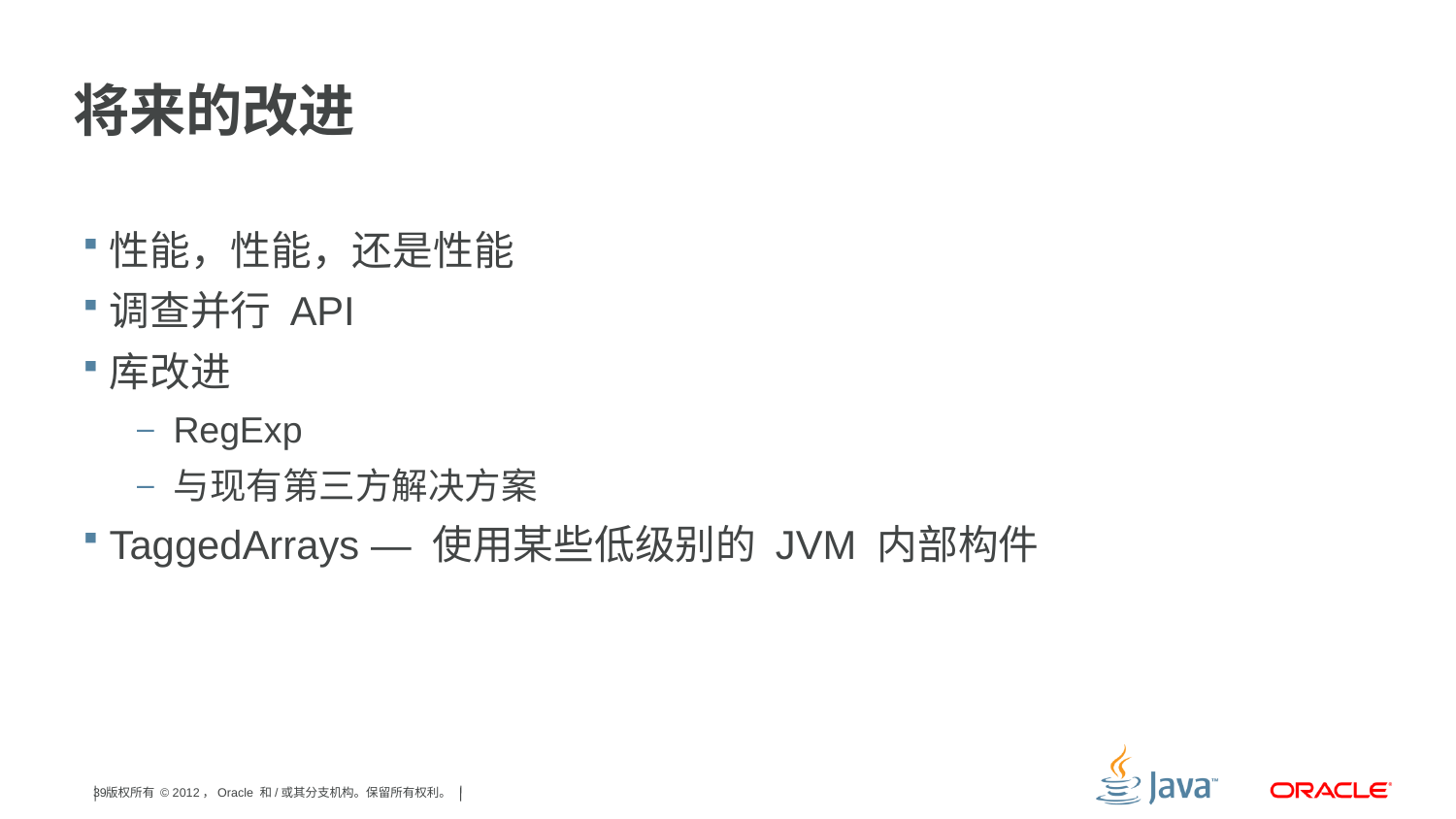

# 将来的改进
性能，性能，还是性能
调查并行 API
库改进
RegExp
与现有第三方解决方案
TaggedArrays — 使用某些低级别的 JVM 内部构件